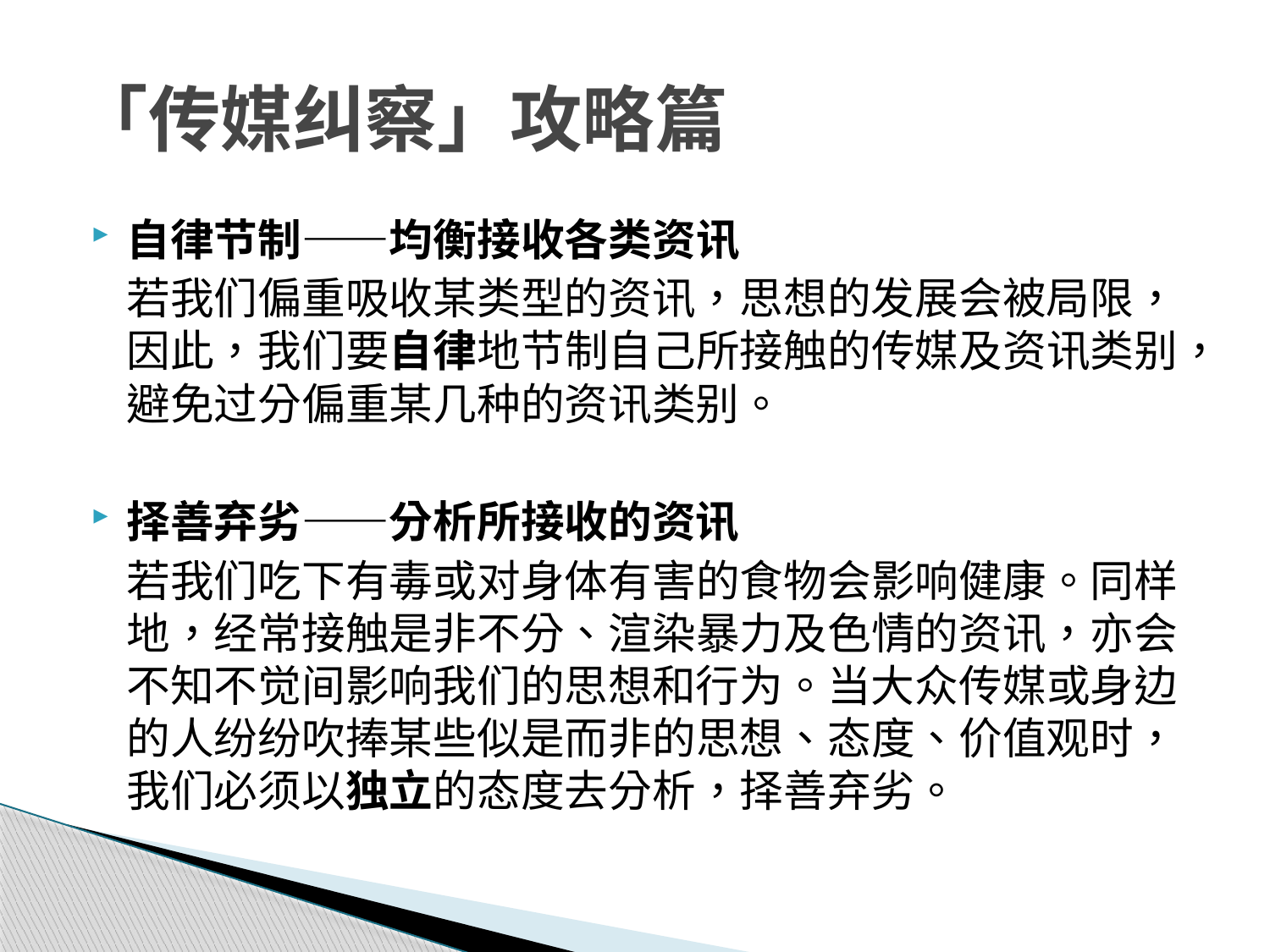

# 「传媒纠察」攻略篇
自律节制——均衡接收各类资讯
	若我们偏重吸收某类型的资讯，思想的发展会被局限，因此，我们要自律地节制自己所接触的传媒及资讯类别，避免过分偏重某几种的资讯类别。

择善弃劣——分析所接收的资讯
	若我们吃下有毒或对身体有害的食物会影响健康。同样地，经常接触是非不分、渲染暴力及色情的资讯，亦会不知不觉间影响我们的思想和行为。当大众传媒或身边的人纷纷吹捧某些似是而非的思想、态度、价值观时，我们必须以独立的态度去分析，择善弃劣。